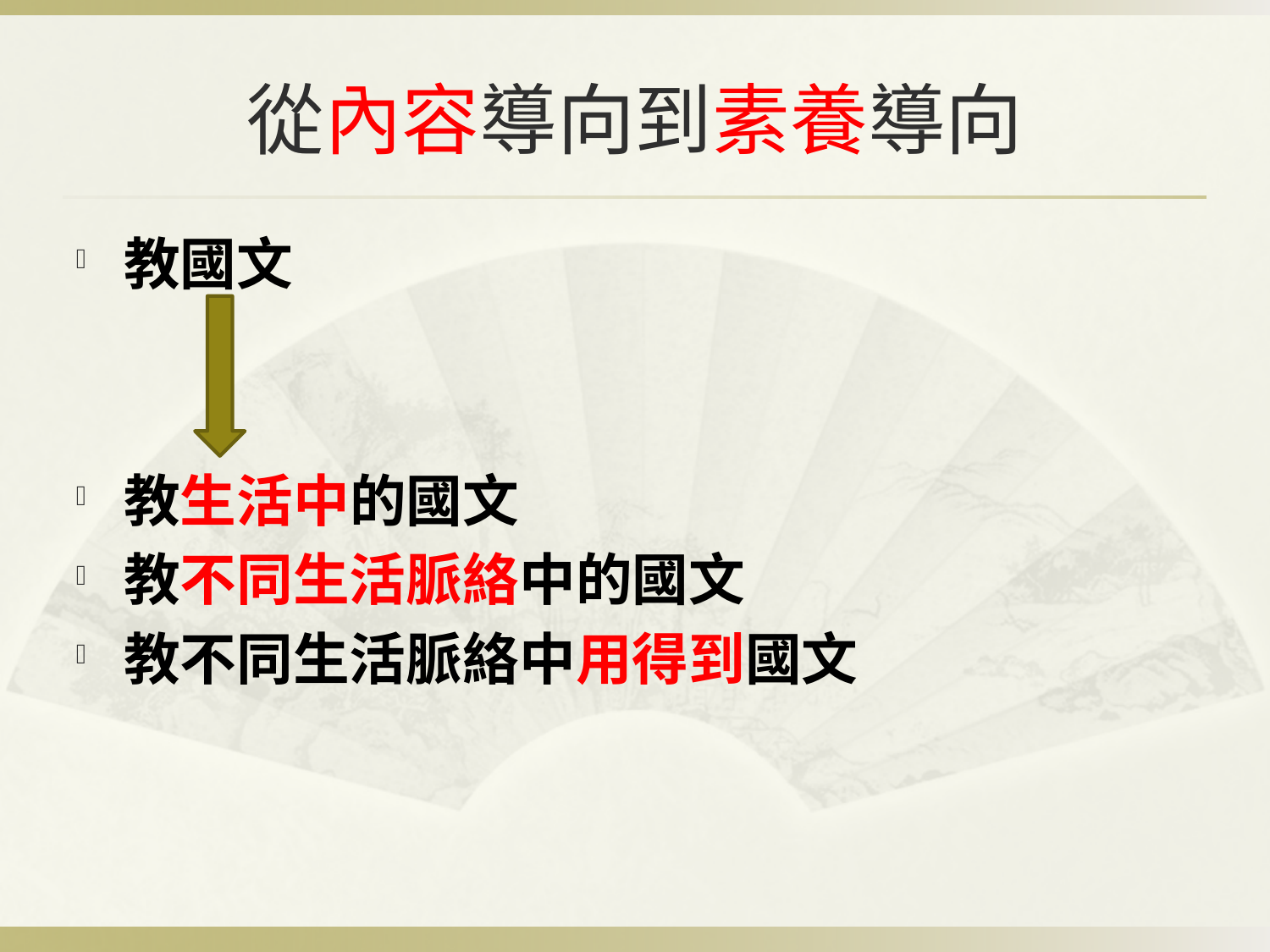

# 從內容導向到素養導向
教國文

教生活中的國文
教不同生活脈絡中的國文
教不同生活脈絡中用得到國文